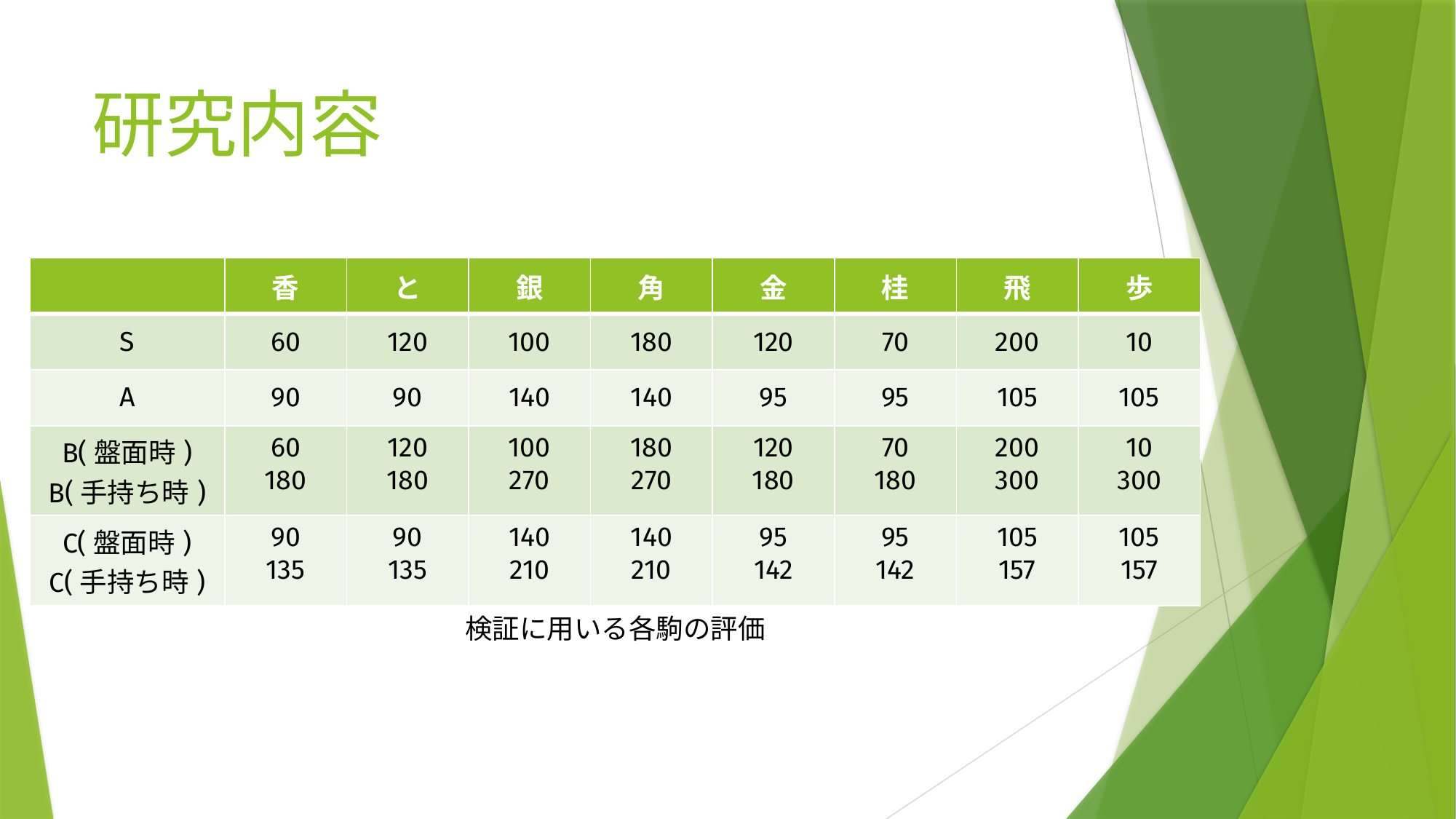

# 研究内容
|  | 香 | と | 銀 | 角 | 金 | 桂 | 飛 | 歩 |
| --- | --- | --- | --- | --- | --- | --- | --- | --- |
| S | 60 | 120 | 100 | 180 | 120 | 70 | 200 | 10 |
| A | 90 | 90 | 140 | 140 | 95 | 95 | 105 | 105 |
| B(盤面時) B(手持ち時) | 60 180 | 120 180 | 100 270 | 180 270 | 120 180 | 70 180 | 200 300 | 10 300 |
| C(盤面時) C(手持ち時) | 90 135 | 90 135 | 140 210 | 140 210 | 95 142 | 95 142 | 105 157 | 105 157 |
検証に用いる各駒の評価